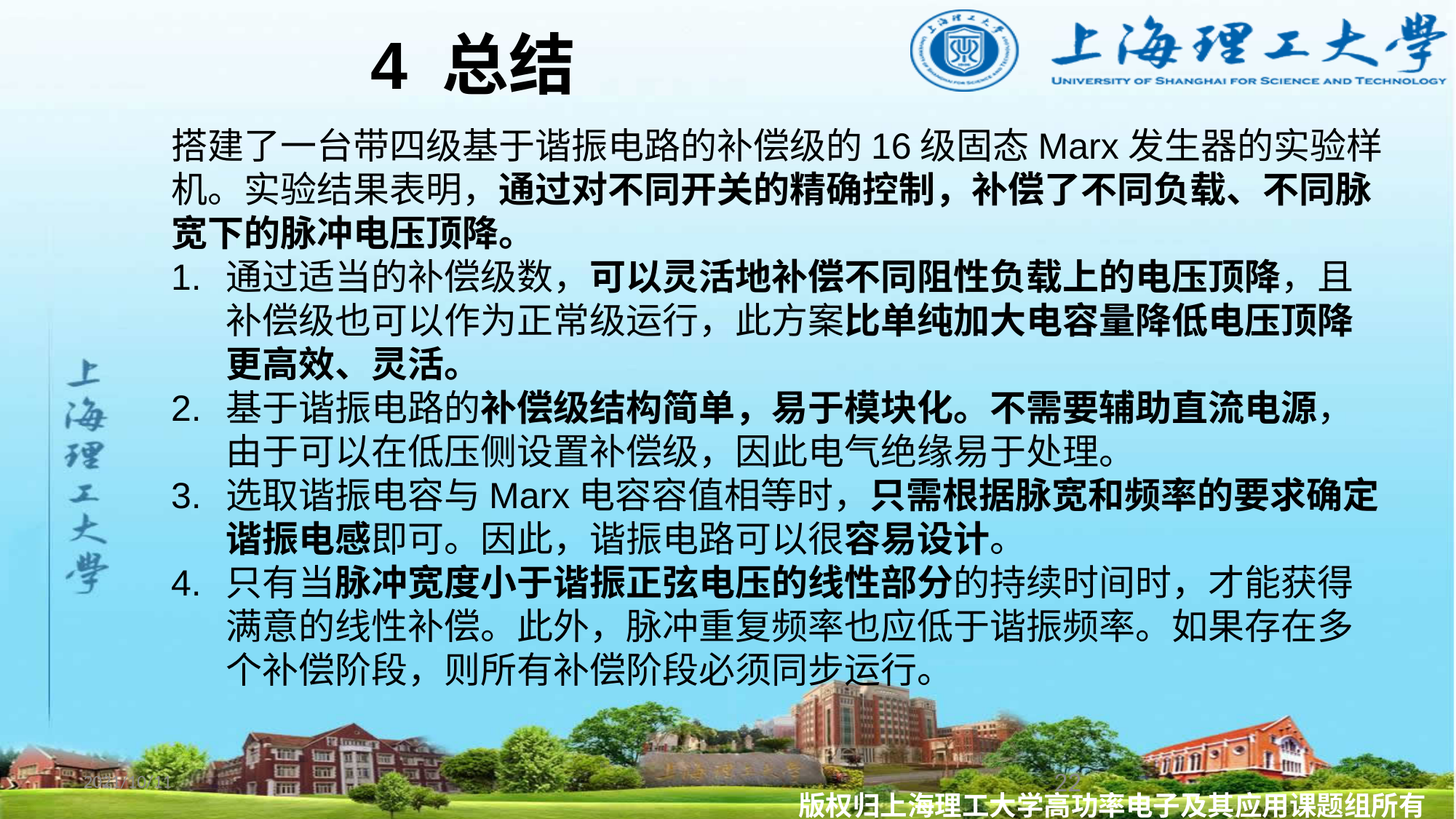

22
# 4 总结
搭建了一台带四级基于谐振电路的补偿级的16级固态Marx发生器的实验样机。实验结果表明，通过对不同开关的精确控制，补偿了不同负载、不同脉宽下的脉冲电压顶降。
通过适当的补偿级数，可以灵活地补偿不同阻性负载上的电压顶降，且补偿级也可以作为正常级运行，此方案比单纯加大电容量降低电压顶降更高效、灵活。
基于谐振电路的补偿级结构简单，易于模块化。不需要辅助直流电源，由于可以在低压侧设置补偿级，因此电气绝缘易于处理。
选取谐振电容与Marx电容容值相等时，只需根据脉宽和频率的要求确定谐振电感即可。因此，谐振电路可以很容易设计。
只有当脉冲宽度小于谐振正弦电压的线性部分的持续时间时，才能获得满意的线性补偿。此外，脉冲重复频率也应低于谐振频率。如果存在多个补偿阶段，则所有补偿阶段必须同步运行。
2021/10/11